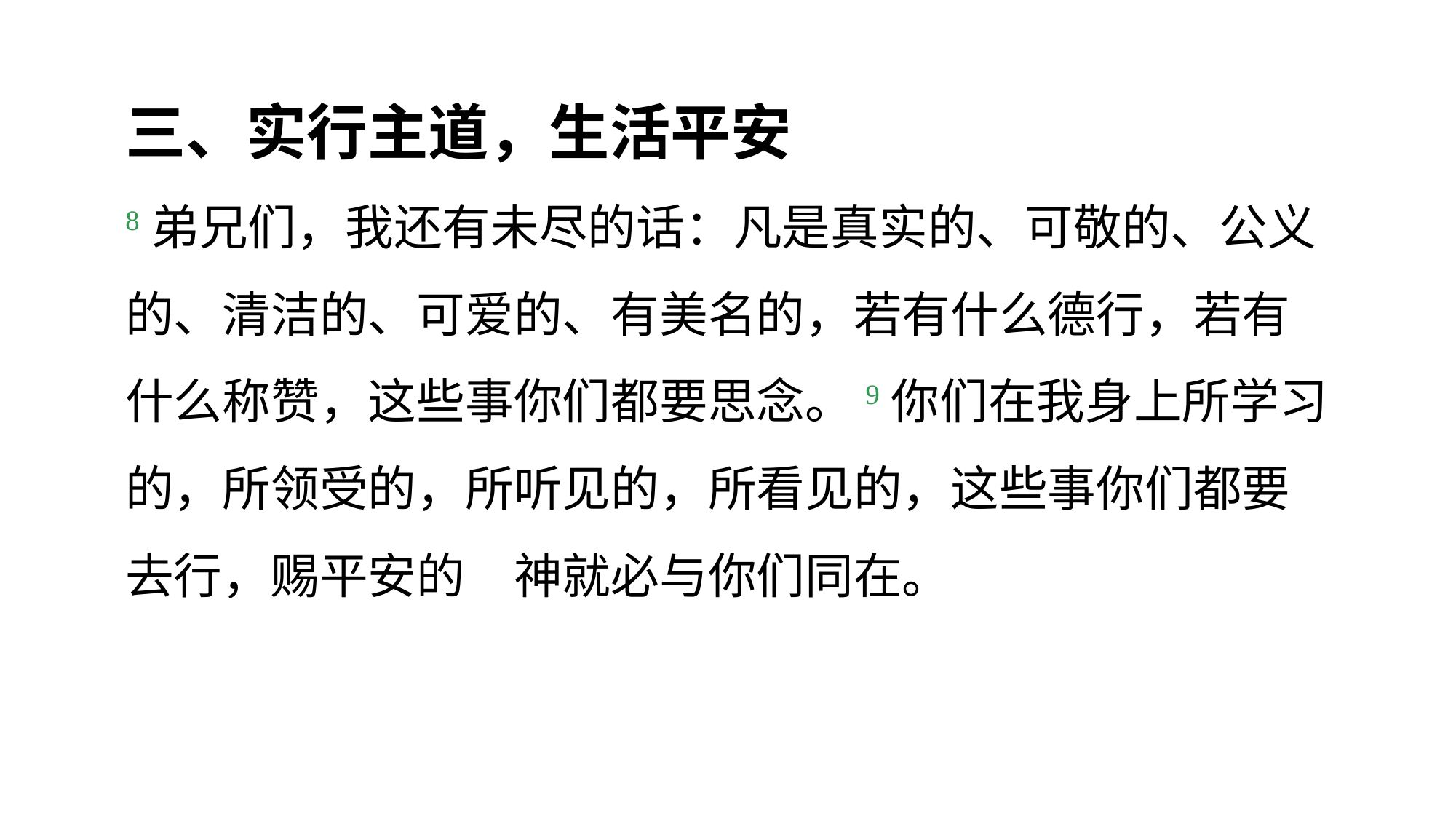

三、实行主道，生活平安
8弟兄们，我还有未尽的话：凡是真实的、可敬的、公义的、清洁的、可爱的、有美名的，若有什么德行，若有什么称赞，这些事你们都要思念。9你们在我身上所学习的，所领受的，所听见的，所看见的，这些事你们都要去行，赐平安的　神就必与你们同在。